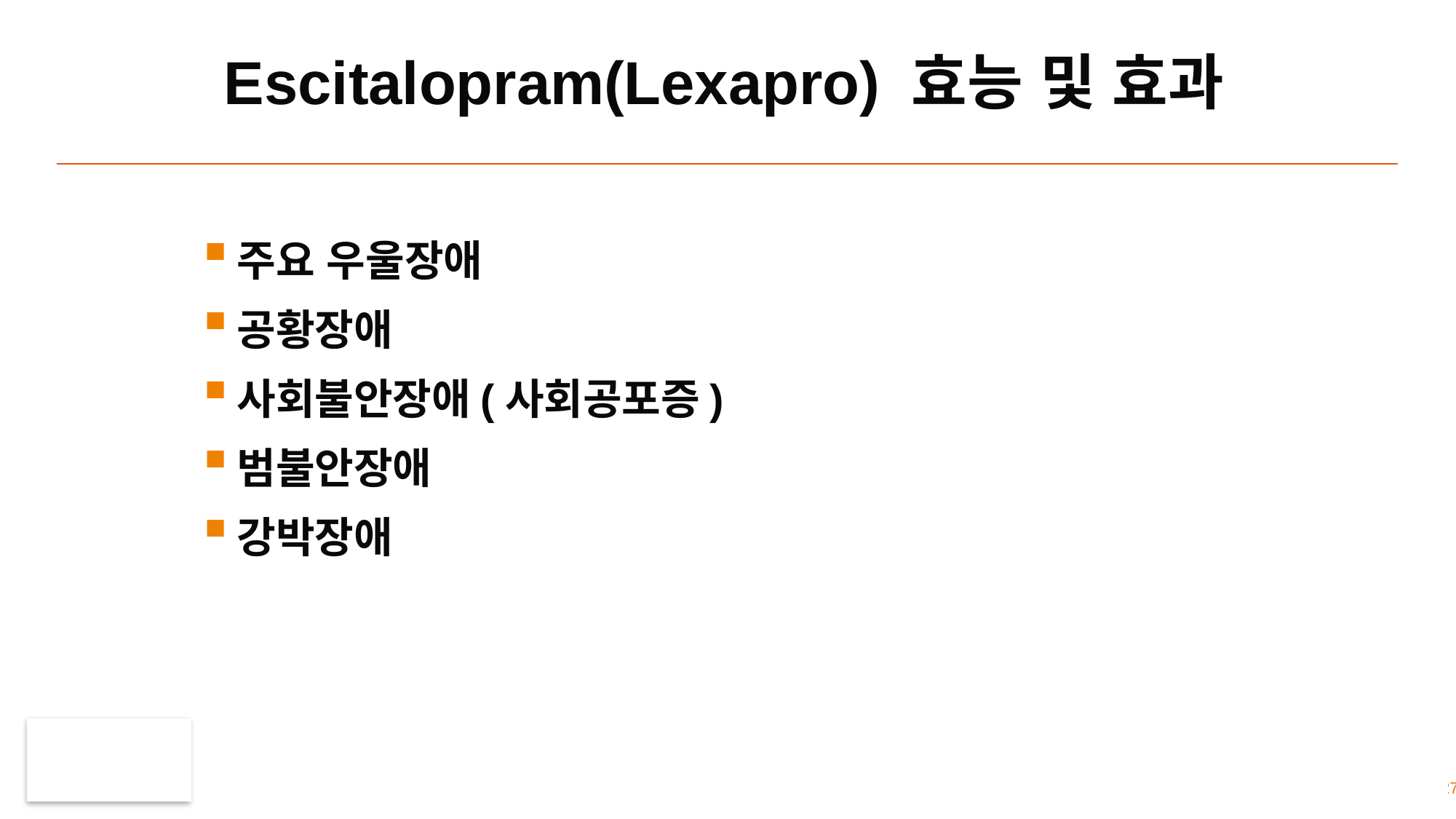

# Escitalopram(Lexapro) 효능 및 효과
주요 우울장애
공황장애
사회불안장애(사회공포증)
범불안장애
강박장애